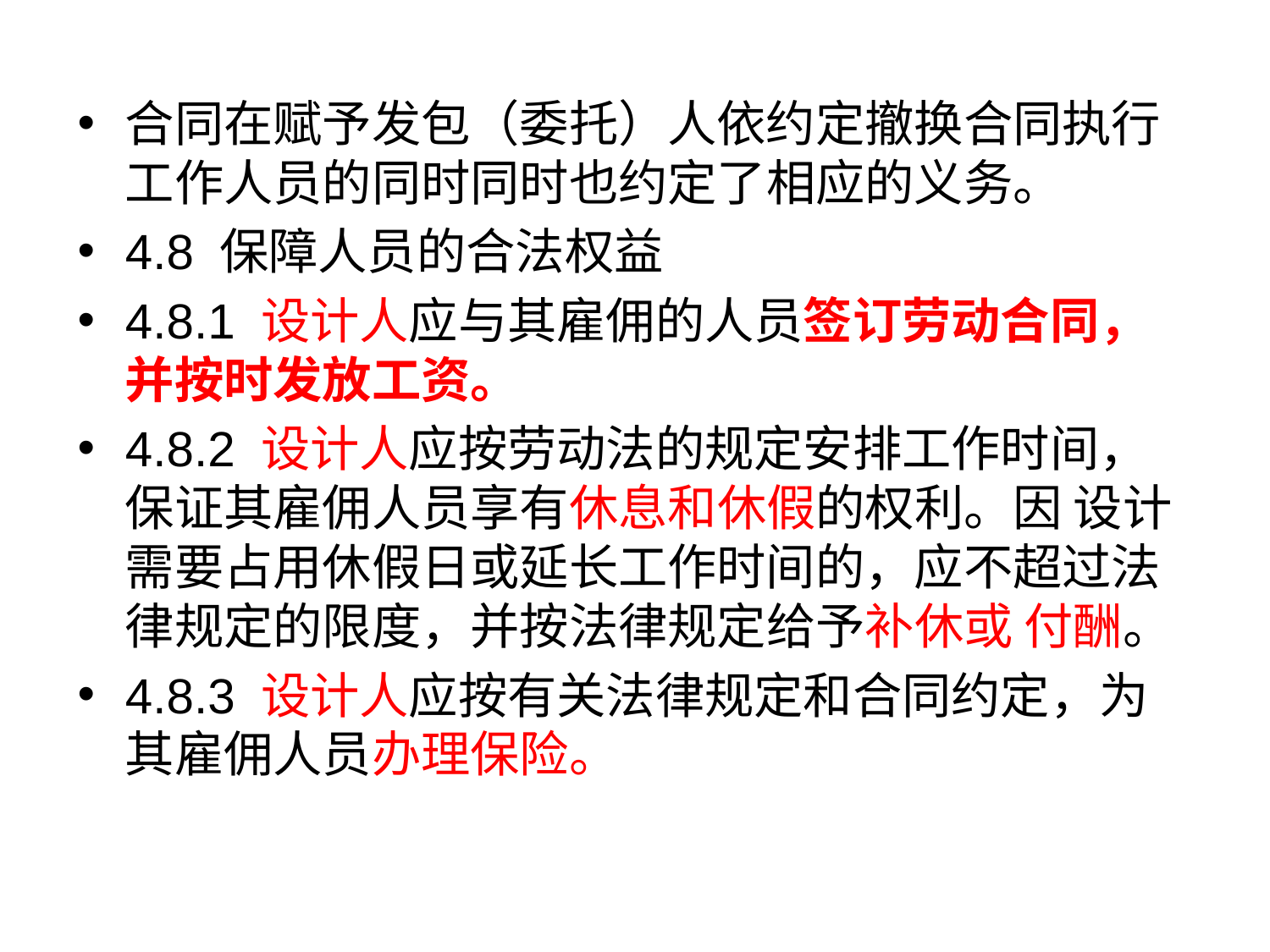

合同在赋予发包（委托）人依约定撤换合同执行工作人员的同时同时也约定了相应的义务。
4.8 保障人员的合法权益
4.8.1 设计人应与其雇佣的人员签订劳动合同，并按时发放工资。
4.8.2 设计人应按劳动法的规定安排工作时间，保证其雇佣人员享有休息和休假的权利。因 设计需要占用休假日或延长工作时间的，应不超过法律规定的限度，并按法律规定给予补休或 付酬。
4.8.3 设计人应按有关法律规定和合同约定，为其雇佣人员办理保险。